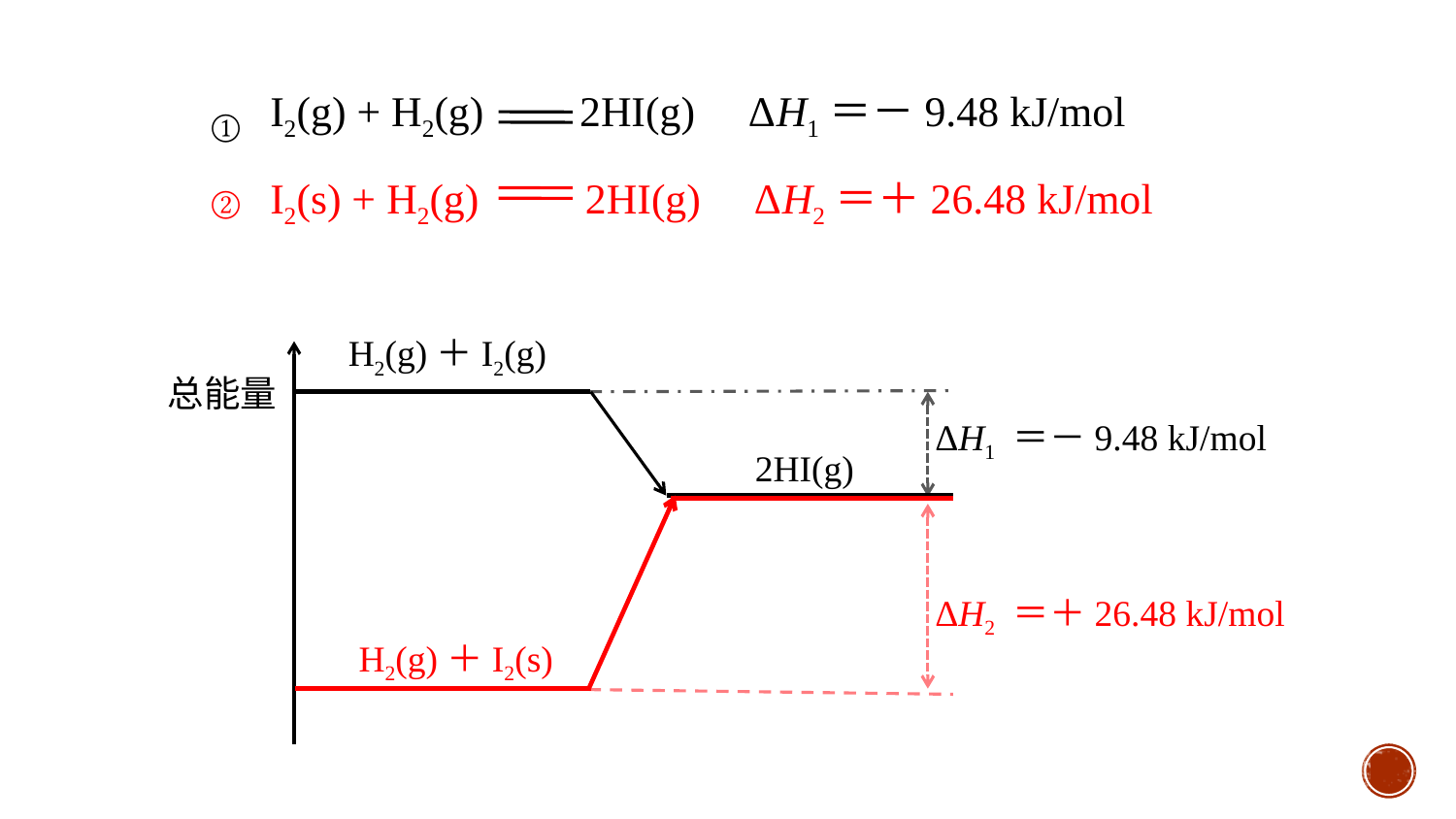

I2(g) + H2(g)         2HI(g)     ΔH1＝－9.48 kJ/mol
I2(s) + H2(g)          2HI(g)     ΔH2＝＋26.48 kJ/mol
①②
H2(g)＋I2(g)
2HI(g)
总能量
ΔH1 ＝－9.48 kJ/mol
ΔH2 ＝＋26.48 kJ/mol
H2(g)＋I2(s)